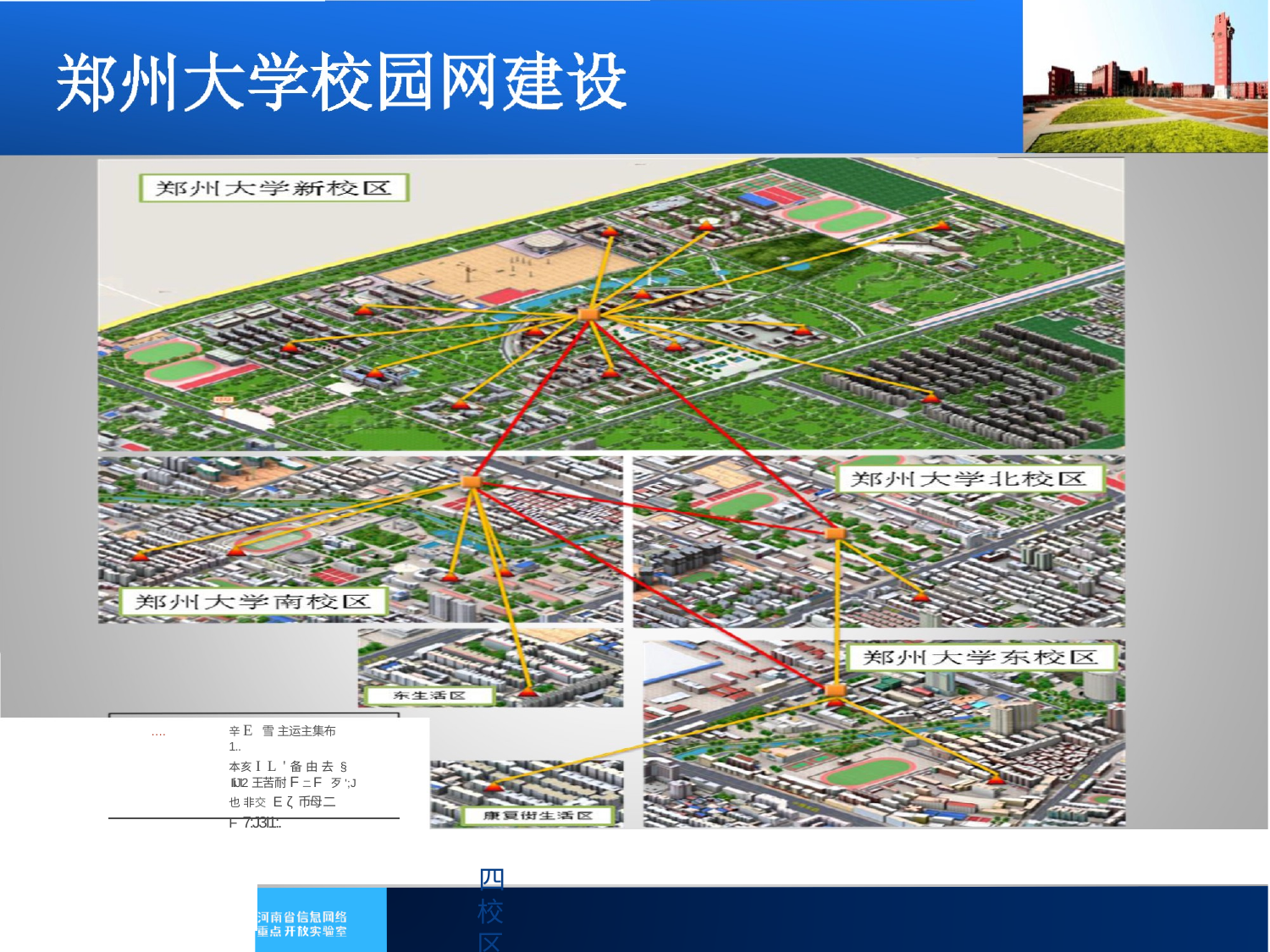

辛E雪 主运主集布1..
本亥IL'备由去§
....
IliJI2王苦耐F二F歹';J 也 非交Eζ币母二F7:J3I1:.

四校区互联示意图

刷-l	伊'